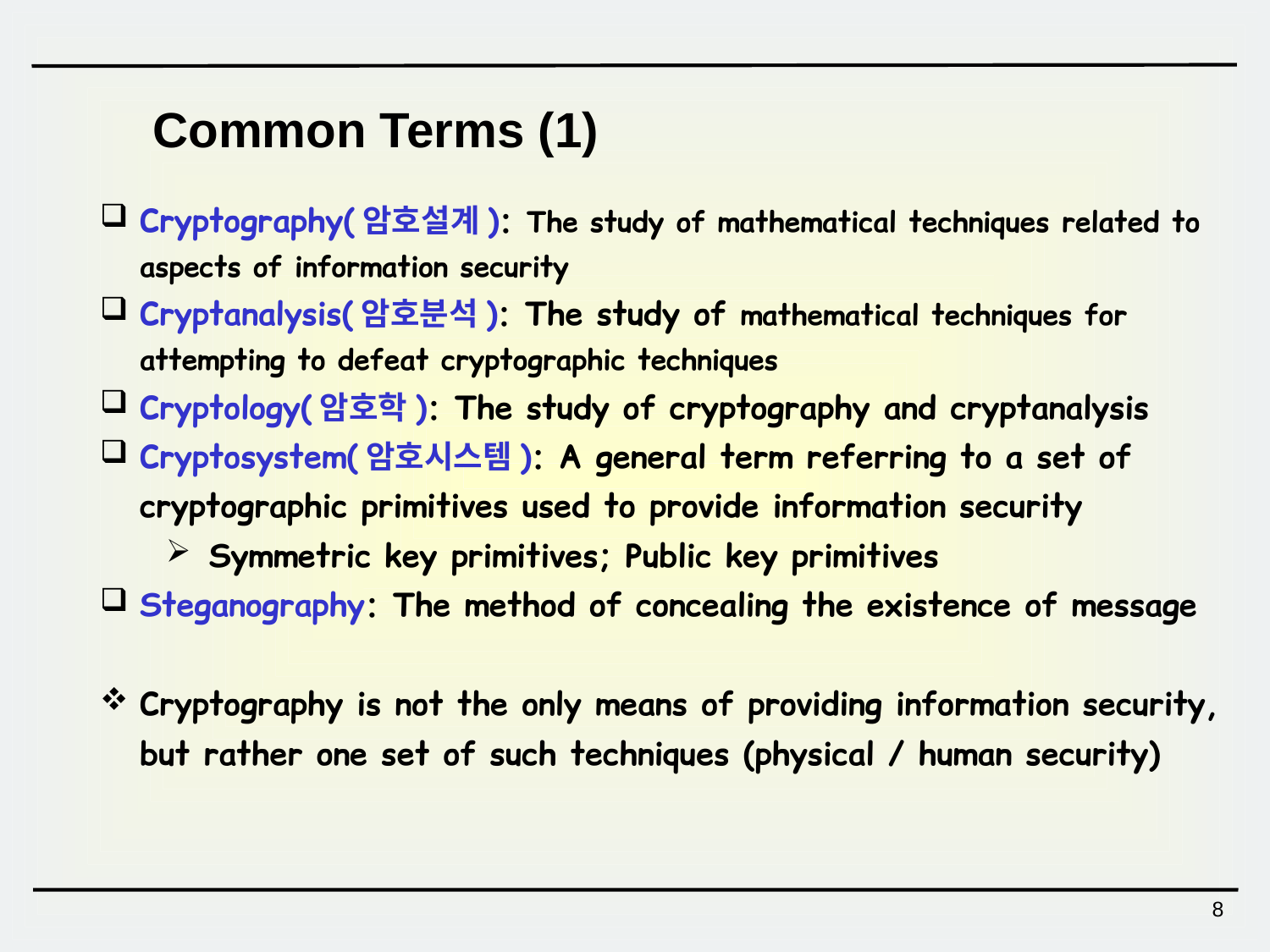

Common Terms (1)
Cryptography(암호설계): The study of mathematical techniques related to aspects of information security
Cryptanalysis(암호분석): The study of mathematical techniques for attempting to defeat cryptographic techniques
Cryptology(암호학): The study of cryptography and cryptanalysis
Cryptosystem(암호시스템): A general term referring to a set of cryptographic primitives used to provide information security
 Symmetric key primitives; Public key primitives
Steganography: The method of concealing the existence of message

Cryptography is not the only means of providing information security, but rather one set of such techniques (physical / human security)
8